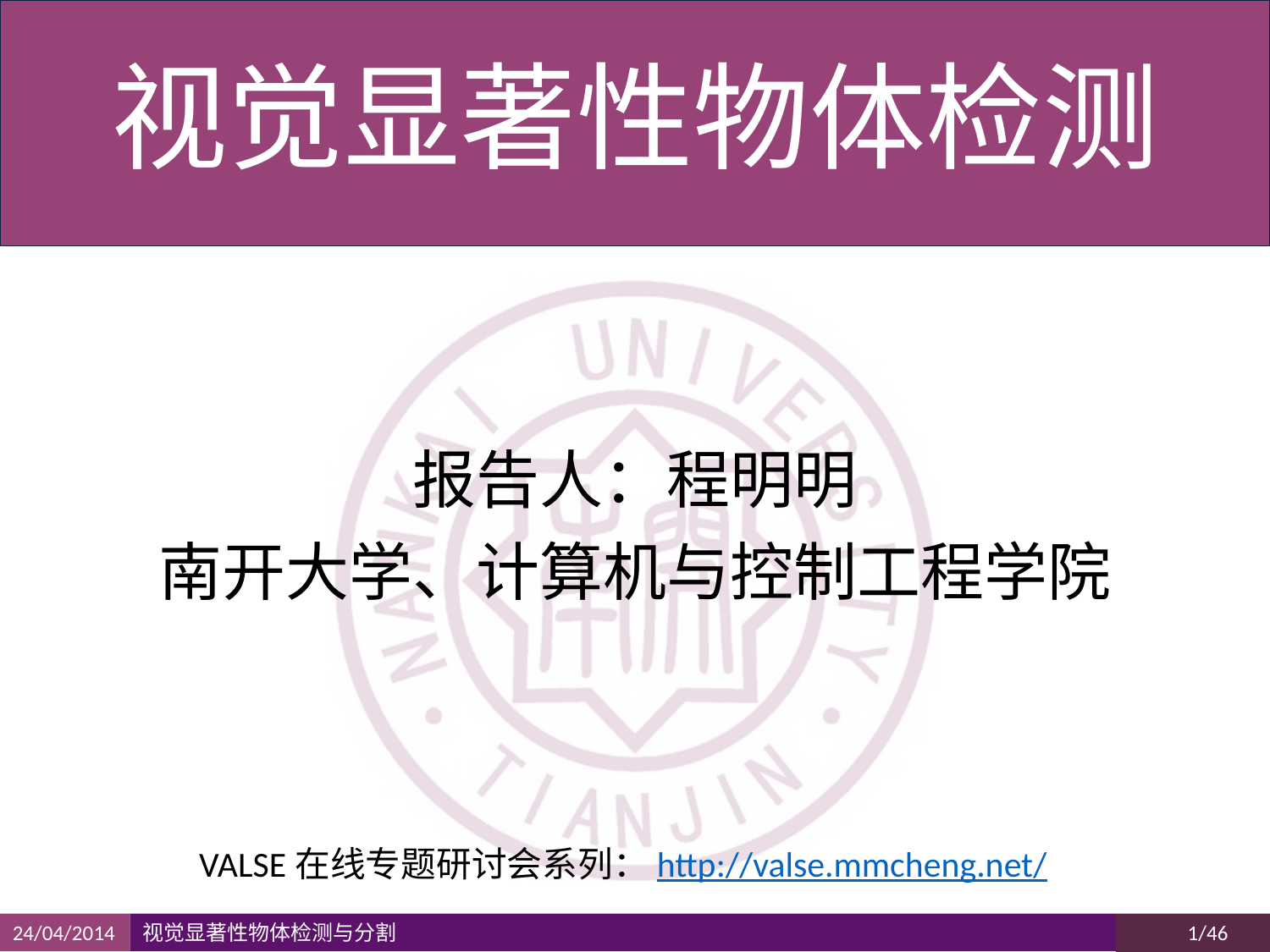

# 视觉显著性物体检测
报告人：程明明
南开大学、计算机与控制工程学院
VALSE在线专题研讨会系列：http://valse.mmcheng.net/